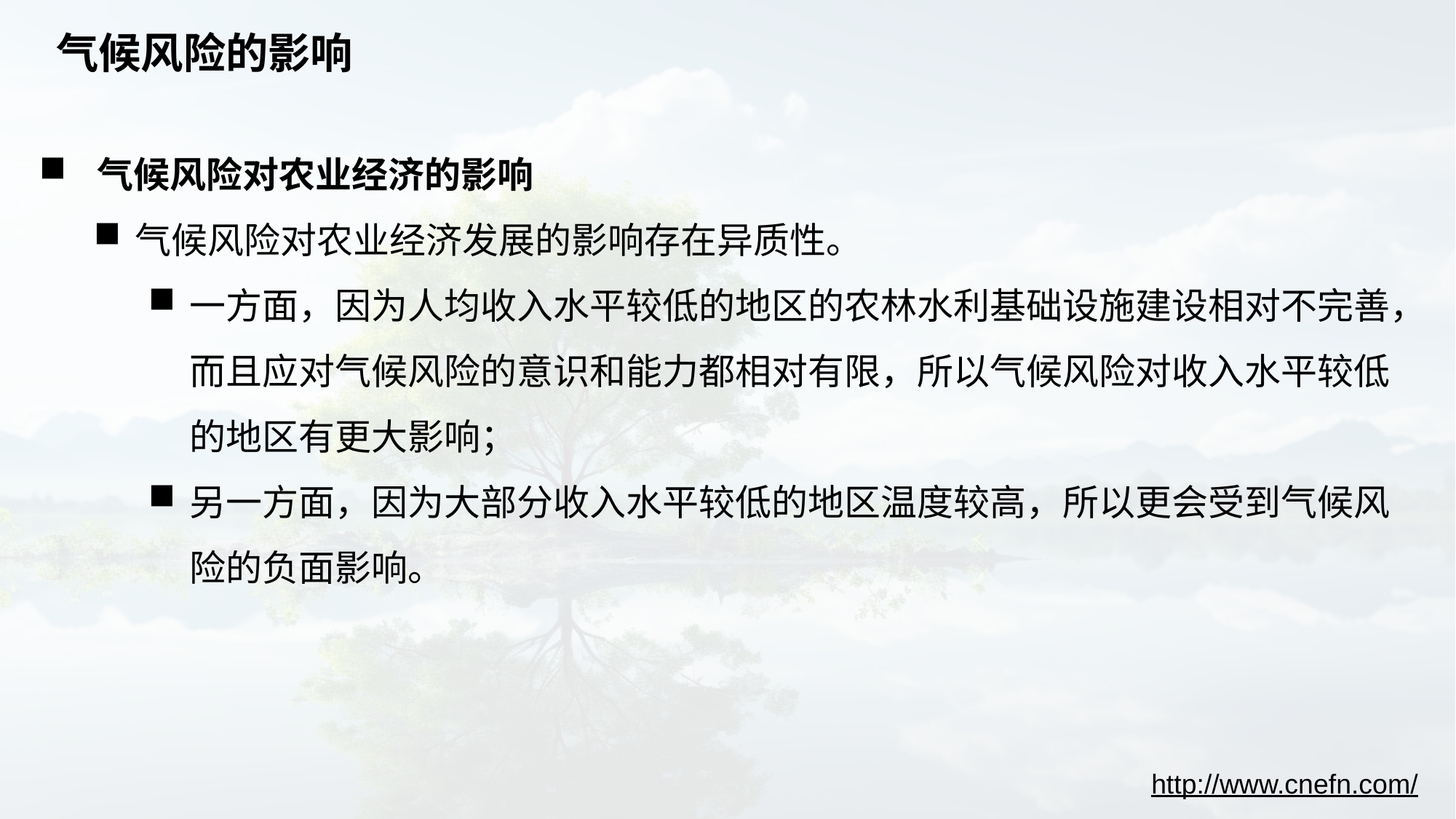

# 气候风险的影响
 气候风险对农业经济的影响
气候风险对农业经济发展的影响存在异质性。
一方面，因为人均收入水平较低的地区的农林水利基础设施建设相对不完善，而且应对气候风险的意识和能力都相对有限，所以气候风险对收入水平较低的地区有更大影响；
另一方面，因为大部分收入水平较低的地区温度较高，所以更会受到气候风险的负面影响。